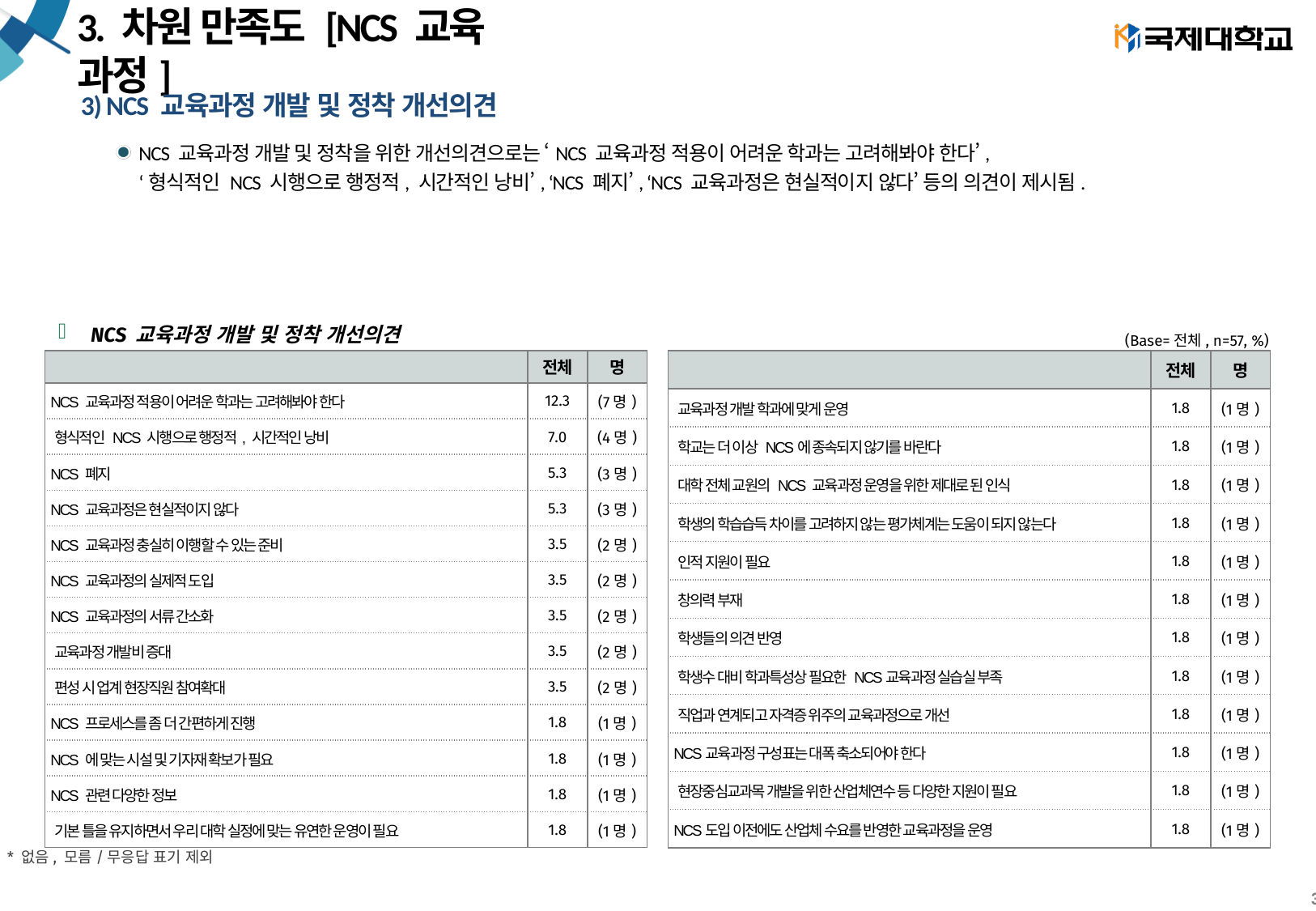

# 3. 차원 만족도 [NCS 교육 과정]
3) NCS 교육과정 개발 및 정착 개선의견
NCS 교육과정 개발 및 정착을 위한 개선의견으로는 ‘NCS 교육과정 적용이 어려운 학과는 고려해봐야 한다’,
‘형식적인 NCS 시행으로 행정적, 시간적인 낭비’, ‘NCS 폐지’, ‘NCS 교육과정은 현실적이지 않다’ 등의 의견이 제시됨.
NCS 교육과정 개발 및 정착 개선의견
(Base=전체, n=57, %)
|  | 전체 | 명 |
| --- | --- | --- |
| 교육과정 개발 학과에 맞게 운영 | 1.8 | (1명) |
| 학교는 더 이상 NCS에 종속되지 않기를 바란다 | 1.8 | (1명) |
| 대학 전체 교원의 NCS 교육과정 운영을 위한 제대로 된 인식 | 1.8 | (1명) |
| 학생의 학습습득 차이를 고려하지 않는 평가체계는 도움이 되지 않는다 | 1.8 | (1명) |
| 인적 지원이 필요 | 1.8 | (1명) |
| 창의력 부재 | 1.8 | (1명) |
| 학생들의 의견 반영 | 1.8 | (1명) |
| 학생수 대비 학과특성상 필요한 NCS교육과정 실습실 부족 | 1.8 | (1명) |
| 직업과 연계되고 자격증 위주의 교육과정으로 개선 | 1.8 | (1명) |
| NCS교육과정 구성표는 대폭 축소되어야 한다 | 1.8 | (1명) |
| 현장중심교과목 개발을 위한 산업체연수 등 다양한 지원이 필요 | 1.8 | (1명) |
| NCS도입 이전에도 산업체 수요를 반영한 교육과정을 운영 | 1.8 | (1명) |
|  | 전체 | 명 |
| --- | --- | --- |
| NCS 교육과정 적용이 어려운 학과는 고려해봐야 한다 | 12.3 | (7명) |
| 형식적인 NCS 시행으로 행정적, 시간적인 낭비 | 7.0 | (4명) |
| NCS 폐지 | 5.3 | (3명) |
| NCS 교육과정은 현실적이지 않다 | 5.3 | (3명) |
| NCS 교육과정 충실히 이행할 수 있는 준비 | 3.5 | (2명) |
| NCS 교육과정의 실제적 도입 | 3.5 | (2명) |
| NCS 교육과정의 서류 간소화 | 3.5 | (2명) |
| 교육과정 개발비 증대 | 3.5 | (2명) |
| 편성 시 업계 현장직원 참여확대 | 3.5 | (2명) |
| NCS 프로세스를 좀 더 간편하게 진행 | 1.8 | (1명) |
| NCS 에 맞는 시설 및 기자재 확보가 필요 | 1.8 | (1명) |
| NCS 관련 다양한 정보 | 1.8 | (1명) |
| 기본 틀을 유지하면서 우리 대학 실정에 맞는 유연한 운영이 필요 | 1.8 | (1명) |
* 없음, 모름/무응답 표기 제외